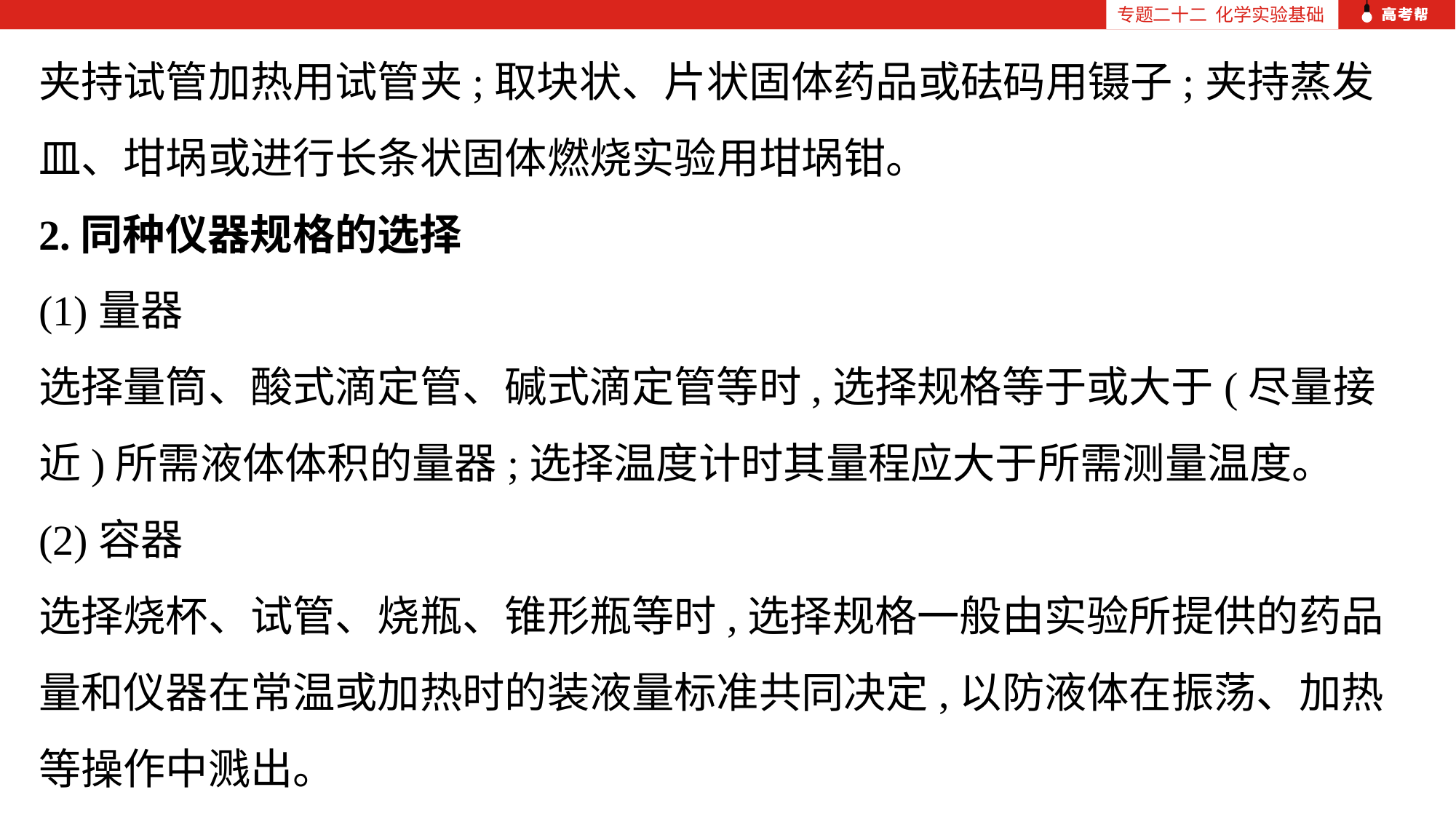

专题二十二  化学实验基础

夹持试管加热用试管夹;取块状、片状固体药品或砝码用镊子;夹持蒸发皿、坩埚或进行长条状固体燃烧实验用坩埚钳。
2.同种仪器规格的选择
(1)量器
选择量筒、酸式滴定管、碱式滴定管等时,选择规格等于或大于(尽量接近)所需液体体积的量器;选择温度计时其量程应大于所需测量温度。
(2)容器
选择烧杯、试管、烧瓶、锥形瓶等时,选择规格一般由实验所提供的药品量和仪器在常温或加热时的装液量标准共同决定,以防液体在振荡、加热等操作中溅出。